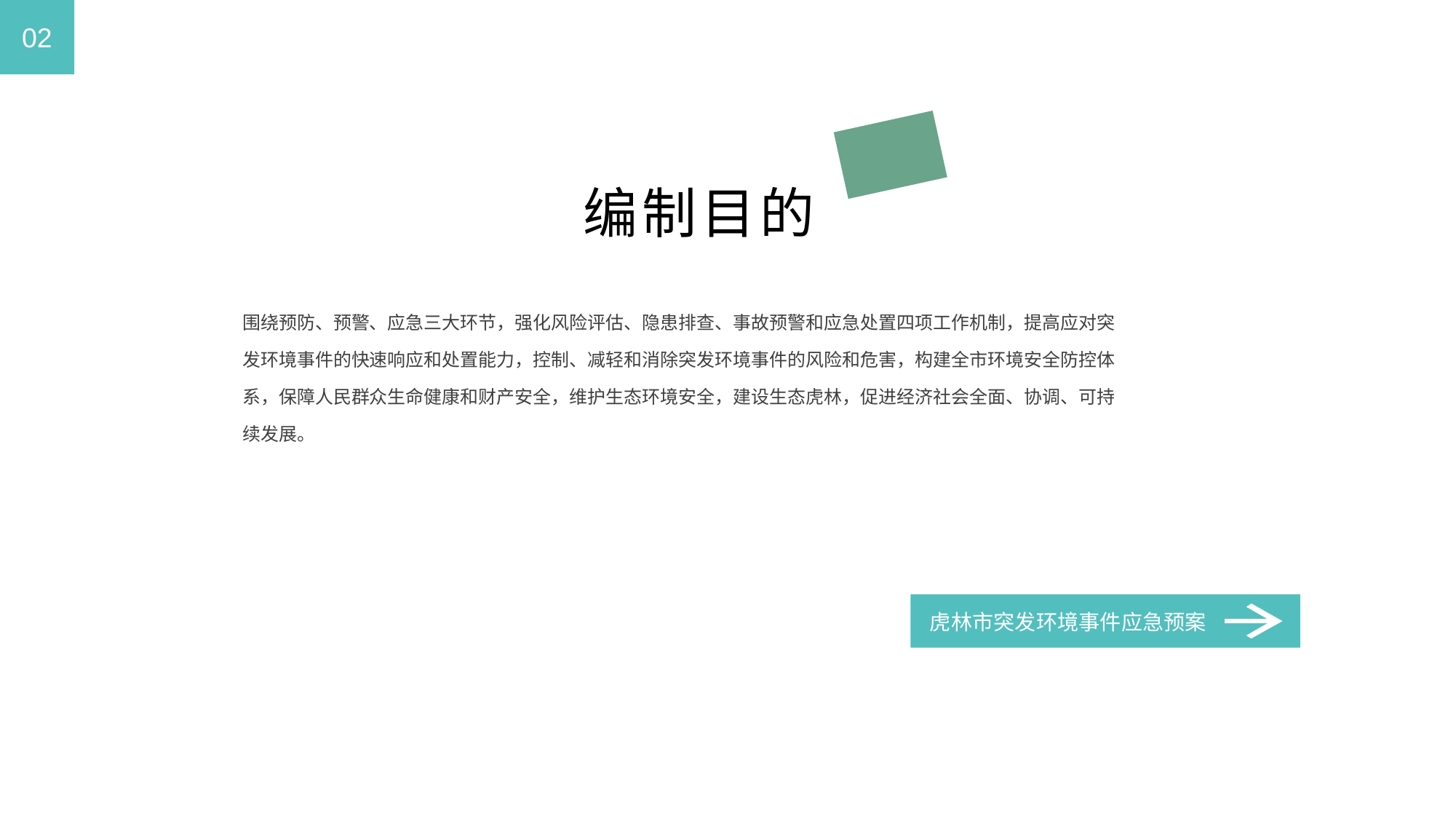

02

编制目的
围绕预防、预警、应急三大环节，强化风险评估、隐患排查、事故预警和应急处置四项工作机制，提高应对突发环境事件的快速响应和处置能力，控制、减轻和消除突发环境事件的风险和危害，构建全市环境安全防控体系，保障人民群众生命健康和财产安全，维护生态环境安全，建设生态虎林，促进经济社会全面、协调、可持续发展。

虎林市突发环境事件应急预案